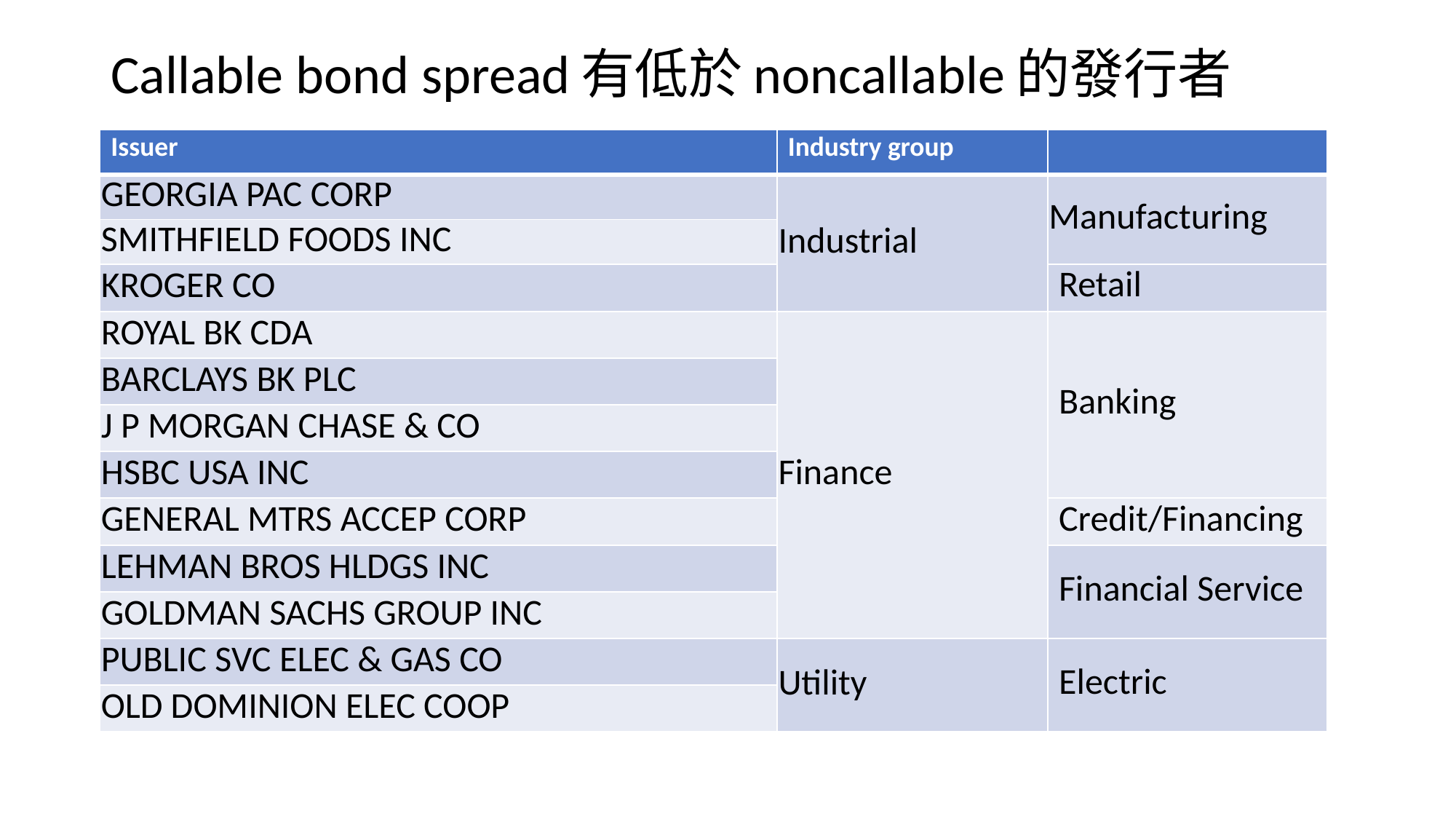

# Callable bond spread有低於noncallable的發行者
| Issuer | Industry group |  |
| --- | --- | --- |
| GEORGIA PAC CORP | Industrial | Manufacturing |
| SMITHFIELD FOODS INC |  |  |
| KROGER CO |  | Retail |
| ROYAL BK CDA | Finance | Banking |
| BARCLAYS BK PLC |  |  |
| J P MORGAN CHASE & CO |  |  |
| HSBC USA INC |  |  |
| GENERAL MTRS ACCEP CORP |  | Credit/Financing |
| LEHMAN BROS HLDGS INC |  | Financial Service |
| GOLDMAN SACHS GROUP INC |  |  |
| PUBLIC SVC ELEC & GAS CO | Utility | Electric |
| OLD DOMINION ELEC COOP |  |  |